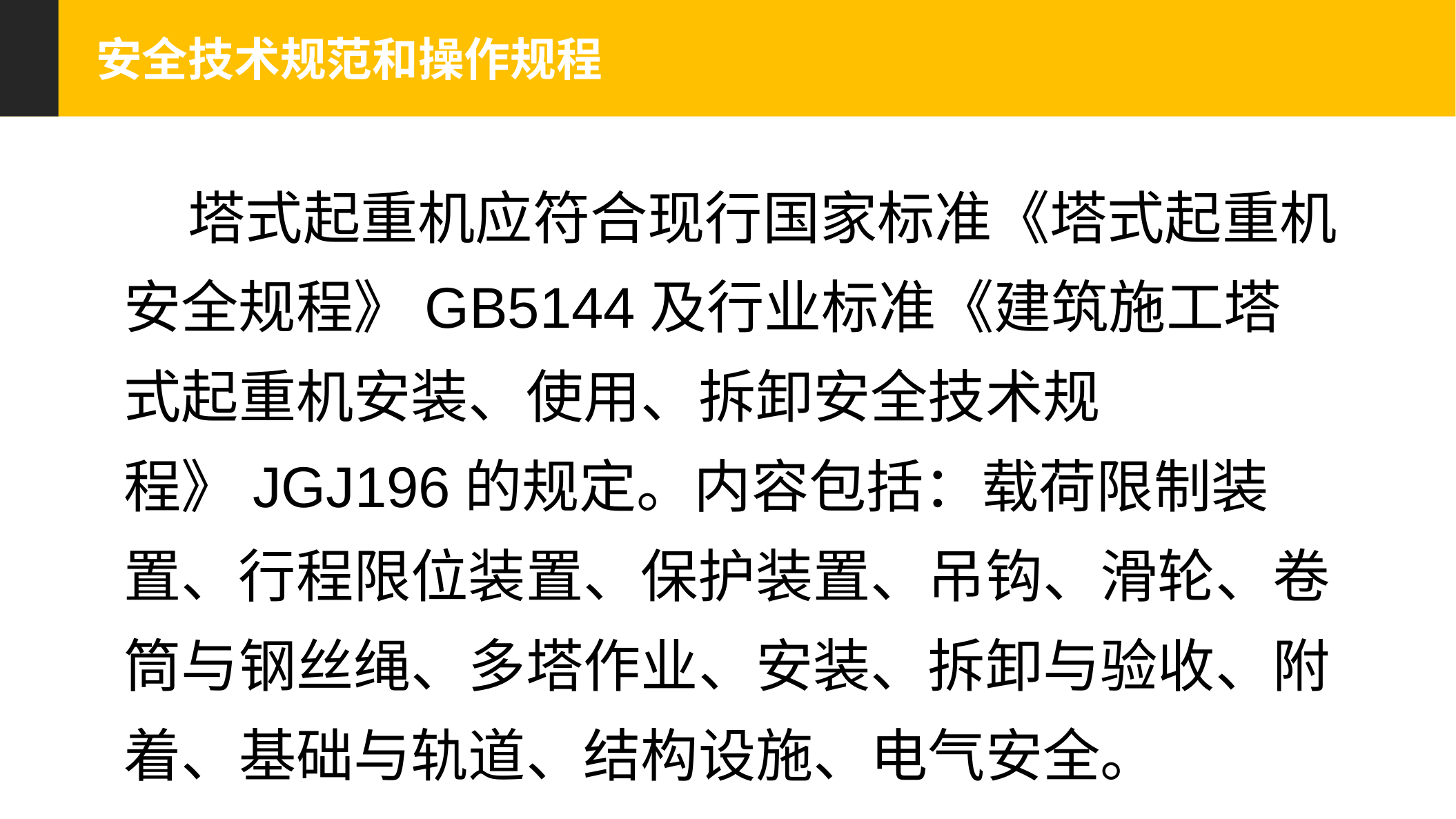

安全技术规范和操作规程
    塔式起重机应符合现行国家标准《塔式起重机安全规程》GB5144及行业标准《建筑施工塔式起重机安装、使用、拆卸安全技术规程》JGJ196的规定。内容包括：载荷限制装置、行程限位装置、保护装置、吊钩、滑轮、卷筒与钢丝绳、多塔作业、安装、拆卸与验收、附着、基础与轨道、结构设施、电气安全。